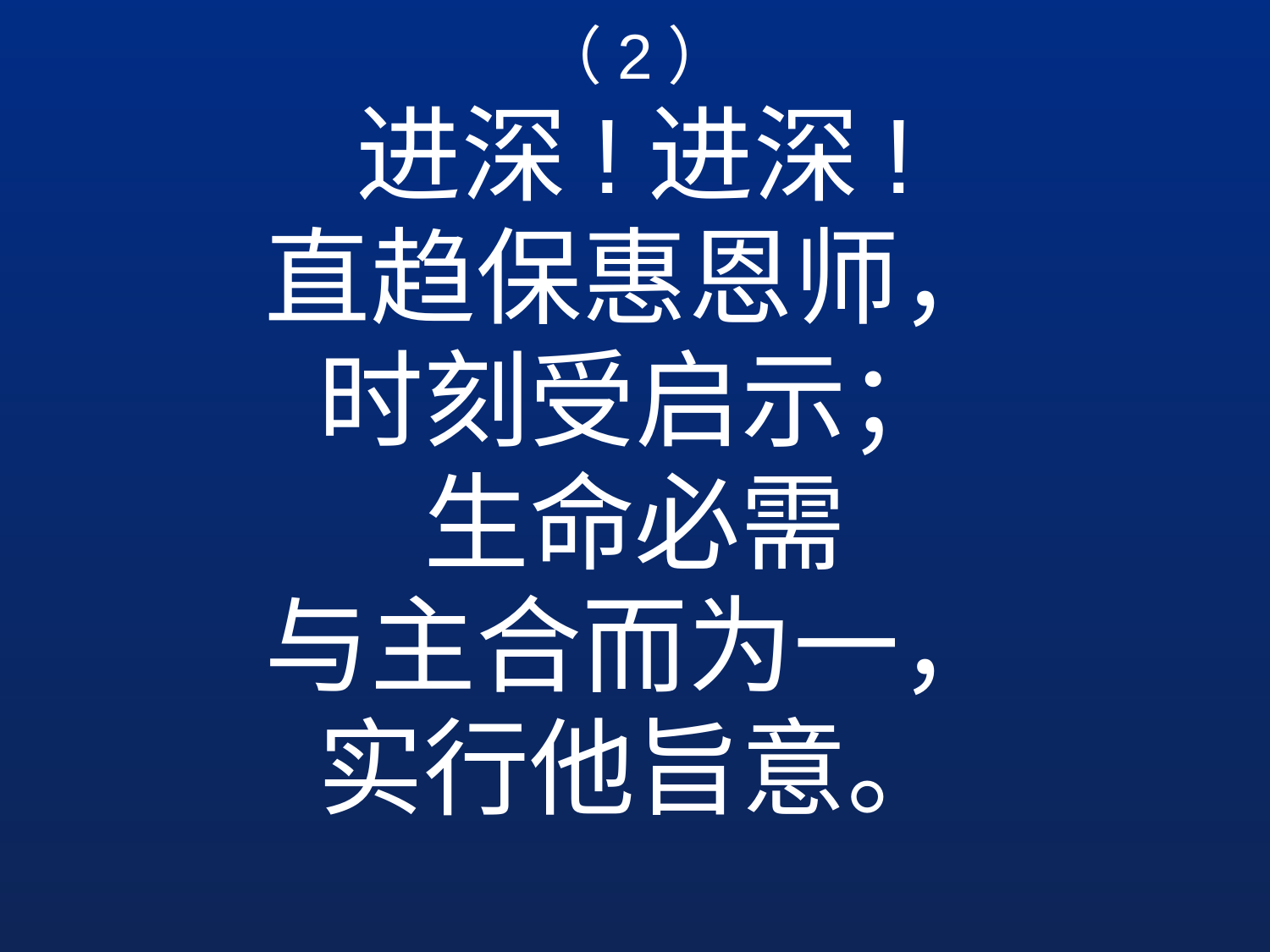

（2）
进深!进深!
直趋保惠恩师，
时刻受启示；
生命必需
与主合而为一，
实行他旨意。